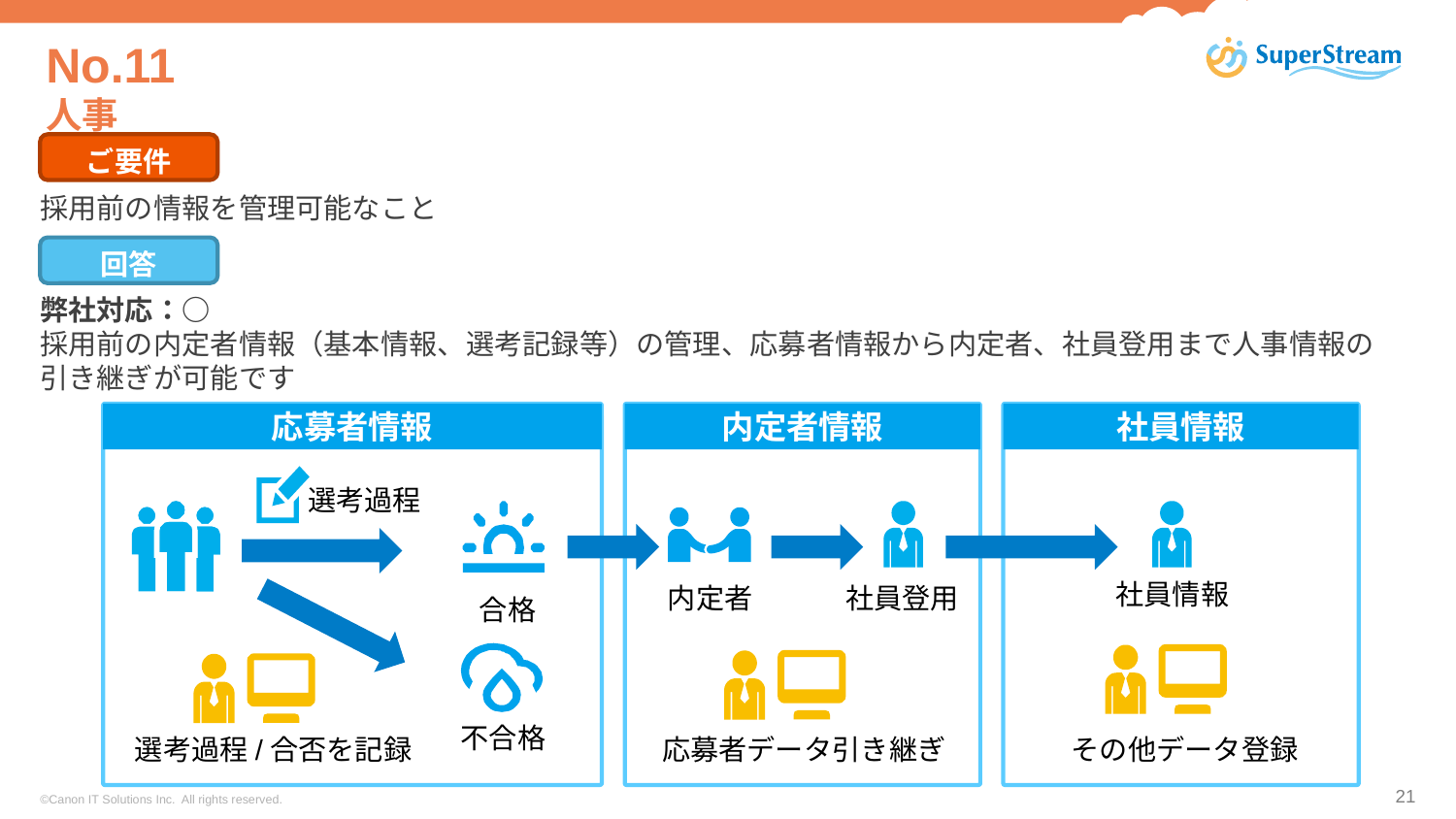

# No.11 人事
ご要件
採用前の情報を管理可能なこと
回答
弊社対応：○
採用前の内定者情報（基本情報、選考記録等）の管理、応募者情報から内定者、社員登用まで人事情報の
引き継ぎが可能です
応募者情報

内定者情報

社員情報

選考過程

社員情報
内定者
社員登用
合格

不合格
選考過程/合否を記録
応募者データ引き継ぎ
その他データ登録
©Canon IT Solutions Inc.  All rights reserved.
21